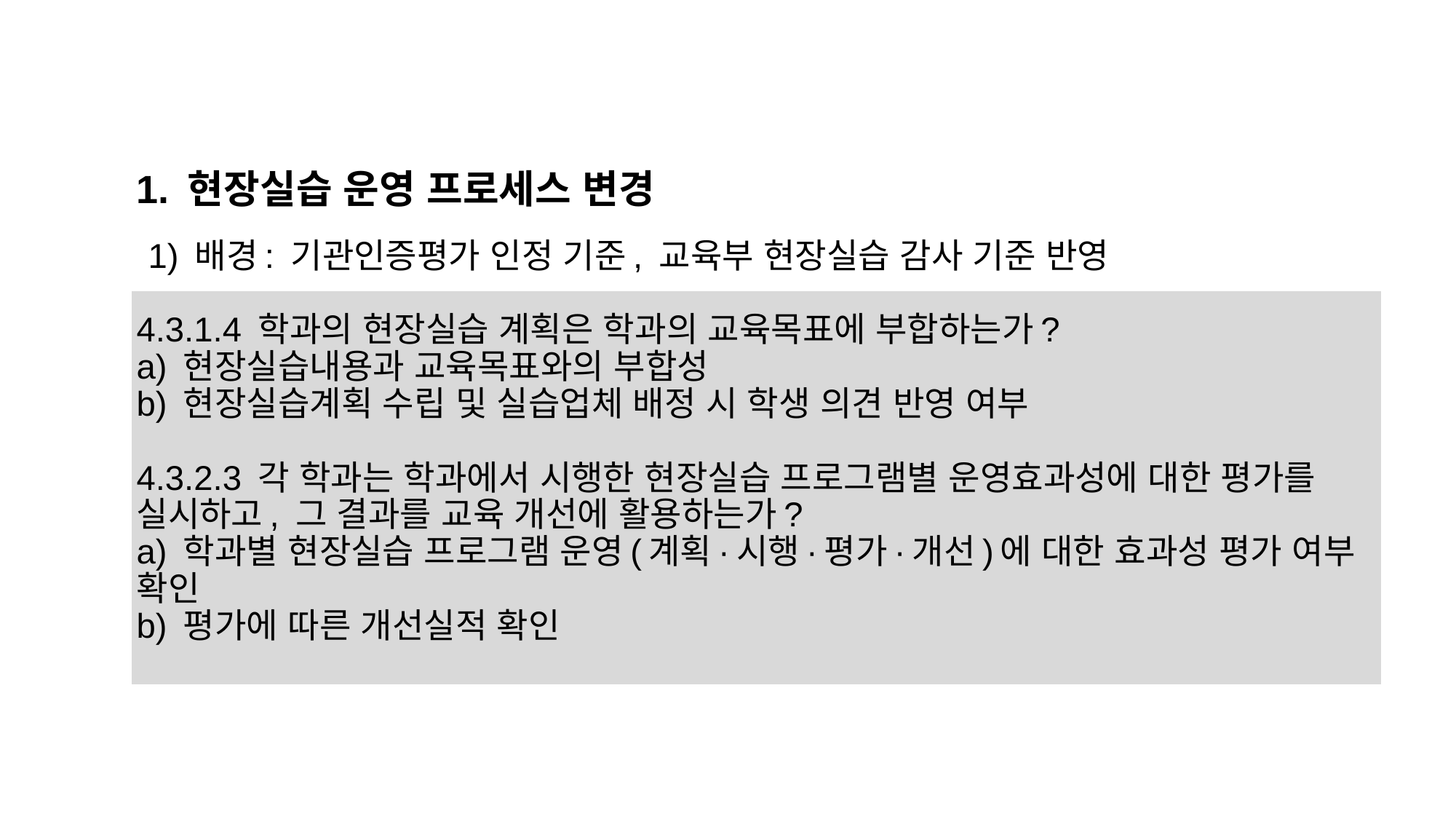

# 1. 현장실습 운영 프로세스 변경 1) 배경: 기관인증평가 인정 기준, 교육부 현장실습 감사 기준 반영 4.3.1.4 학과의 현장실습 계획은 학과의 교육목표에 부합하는가? a) 현장실습내용과 교육목표와의 부합성 b) 현장실습계획 수립 및 실습업체 배정 시 학생 의견 반영 여부 4.3.2.3 각 학과는 학과에서 시행한 현장실습 프로그램별 운영효과성에 대한 평가를 실시하고, 그 결과를 교육 개선에 활용하는가? a) 학과별 현장실습 프로그램 운영(계획·시행·평가·개선)에 대한 효과성 평가 여부 확인 b) 평가에 따른 개선실적 확인